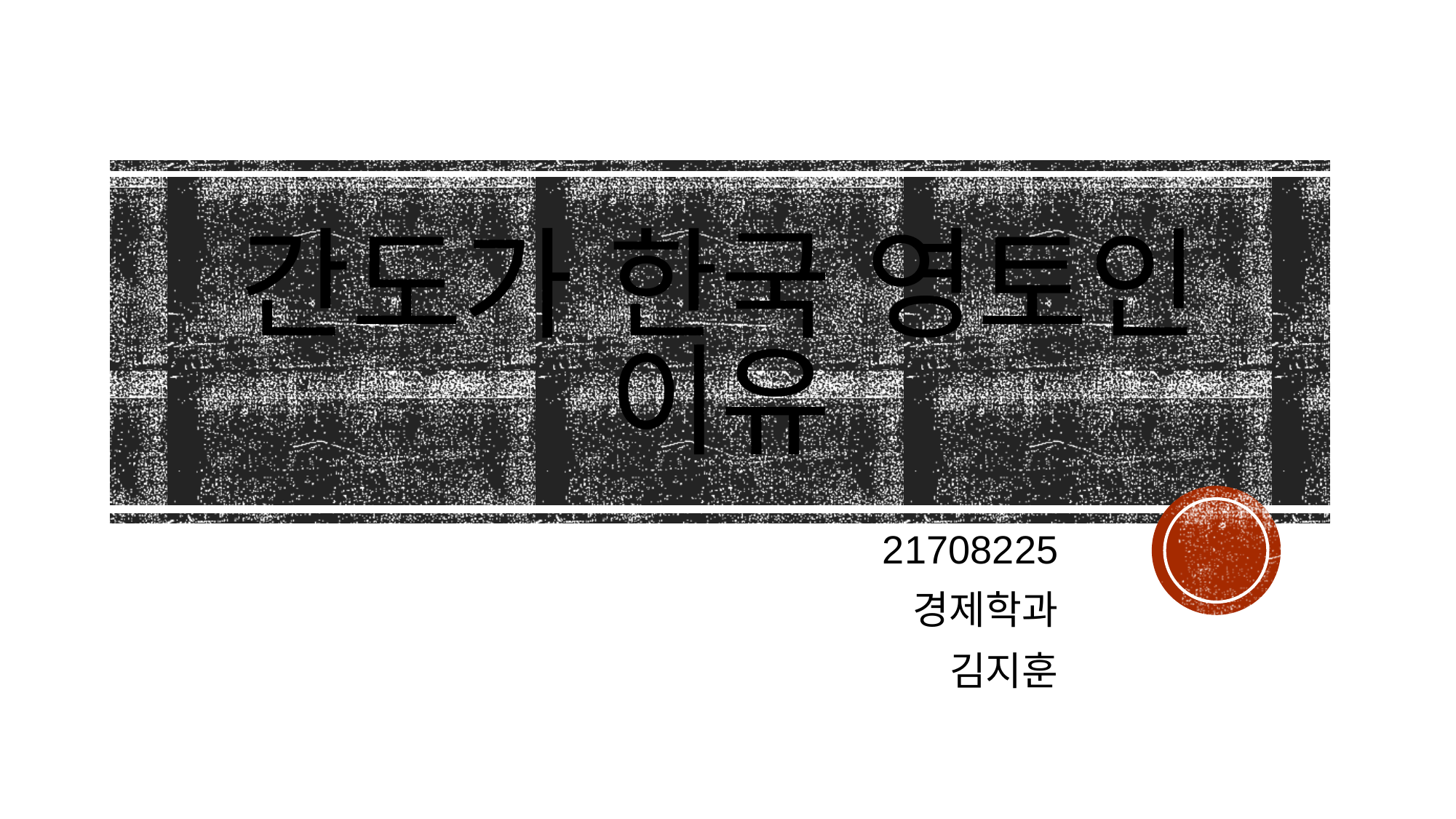

# 간도가 한국 영토인 이유
21708225
경제학과
김지훈